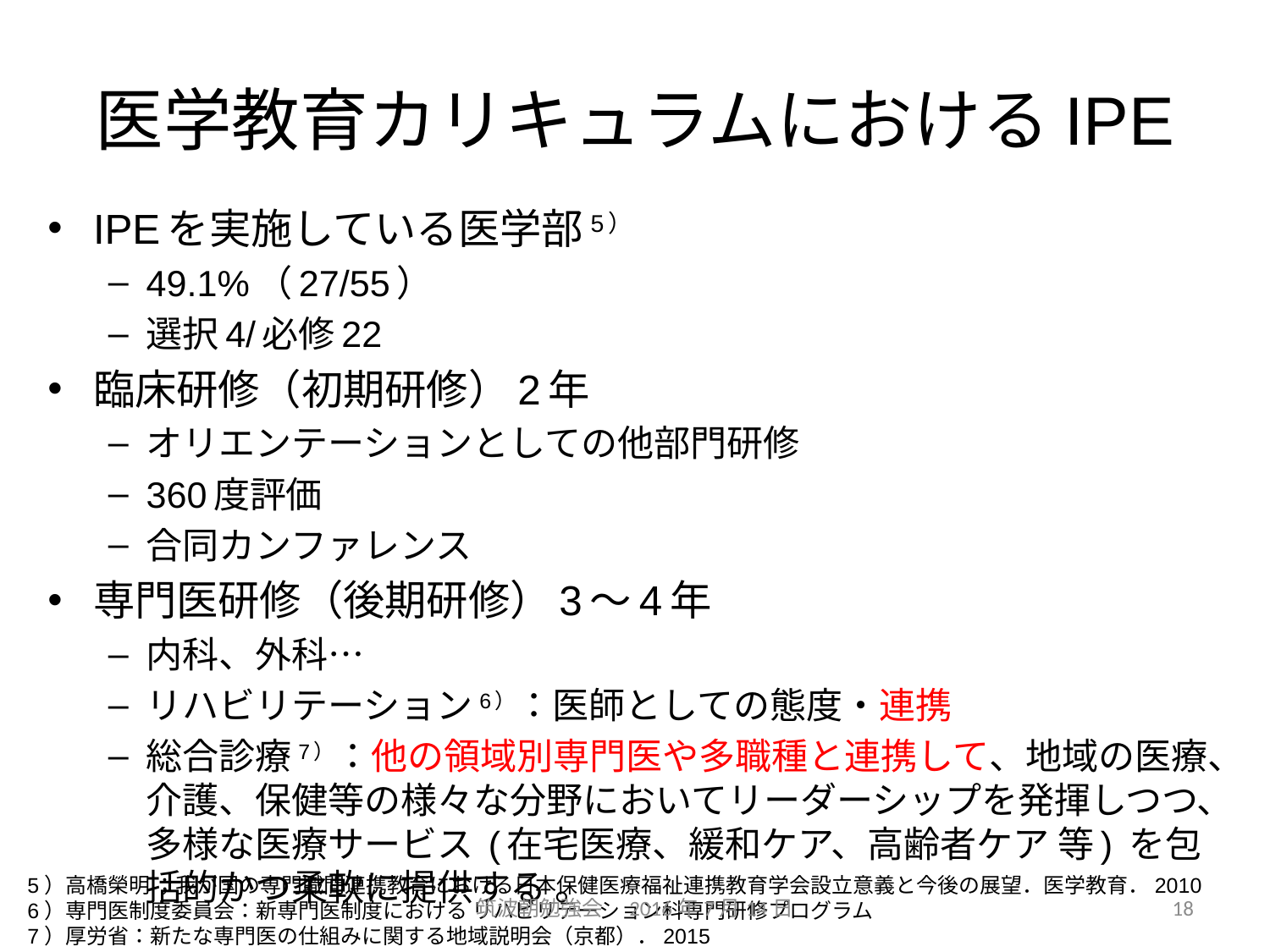

# 医学教育カリキュラムにおけるIPE
IPEを実施している医学部5）
49.1%（27/55）
選択4/必修22
臨床研修（初期研修）2年
オリエンテーションとしての他部門研修
360度評価
合同カンファレンス
専門医研修（後期研修）3～4年
内科、外科…
リハビリテーション6）：医師としての態度・連携
総合診療7）：他の領域別専門医や多職種と連携して、地域の医療、介護、保健等の様々な分野においてリーダーシップを発揮しつつ、多様な医療サービス (在宅医療、緩和ケア、高齢者ケア 等) を包括的かつ柔軟に提供する 。
5）高橋榮明 ；我が国の専門職間連携教育における日本保健医療福祉連携教育学会設立意義と今後の展望．医学教育．2010
6）専門医制度委員会：新専門医制度における リハビリテーション科専門研修プログラム
7）厚労省：新たな専門医の仕組みに関する地域説明会（京都）．2015
筑波朝勉強会　2016年7月14日
18